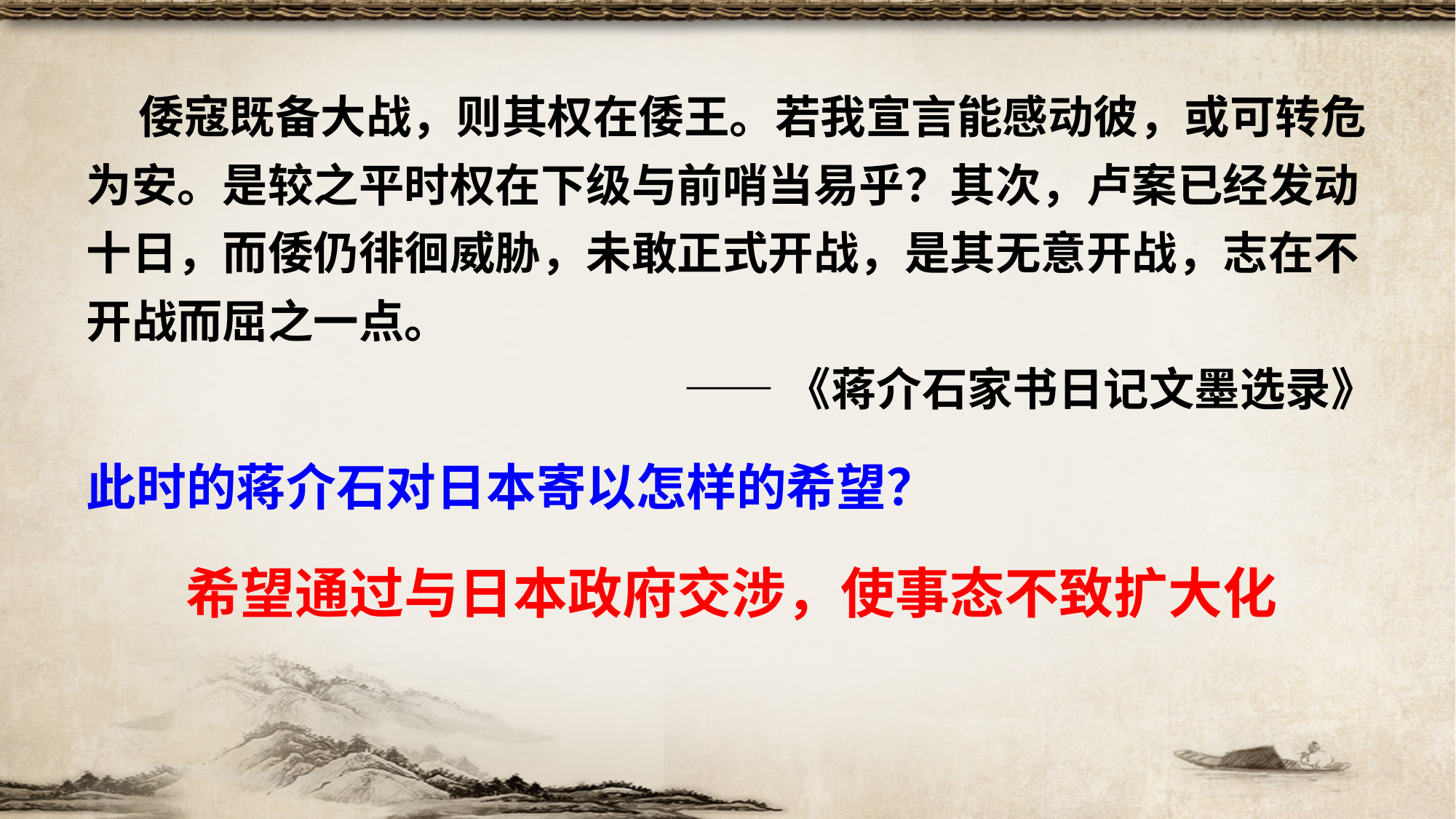

倭寇既备大战，则其权在倭王。若我宣言能感动彼，或可转危为安。是较之平时权在下级与前哨当易乎？其次，卢案已经发动十日，而倭仍徘徊威胁，未敢正式开战，是其无意开战，志在不开战而屈之一点。
——《蒋介石家书日记文墨选录》
此时的蒋介石对日本寄以怎样的希望？
希望通过与日本政府交涉，使事态不致扩大化